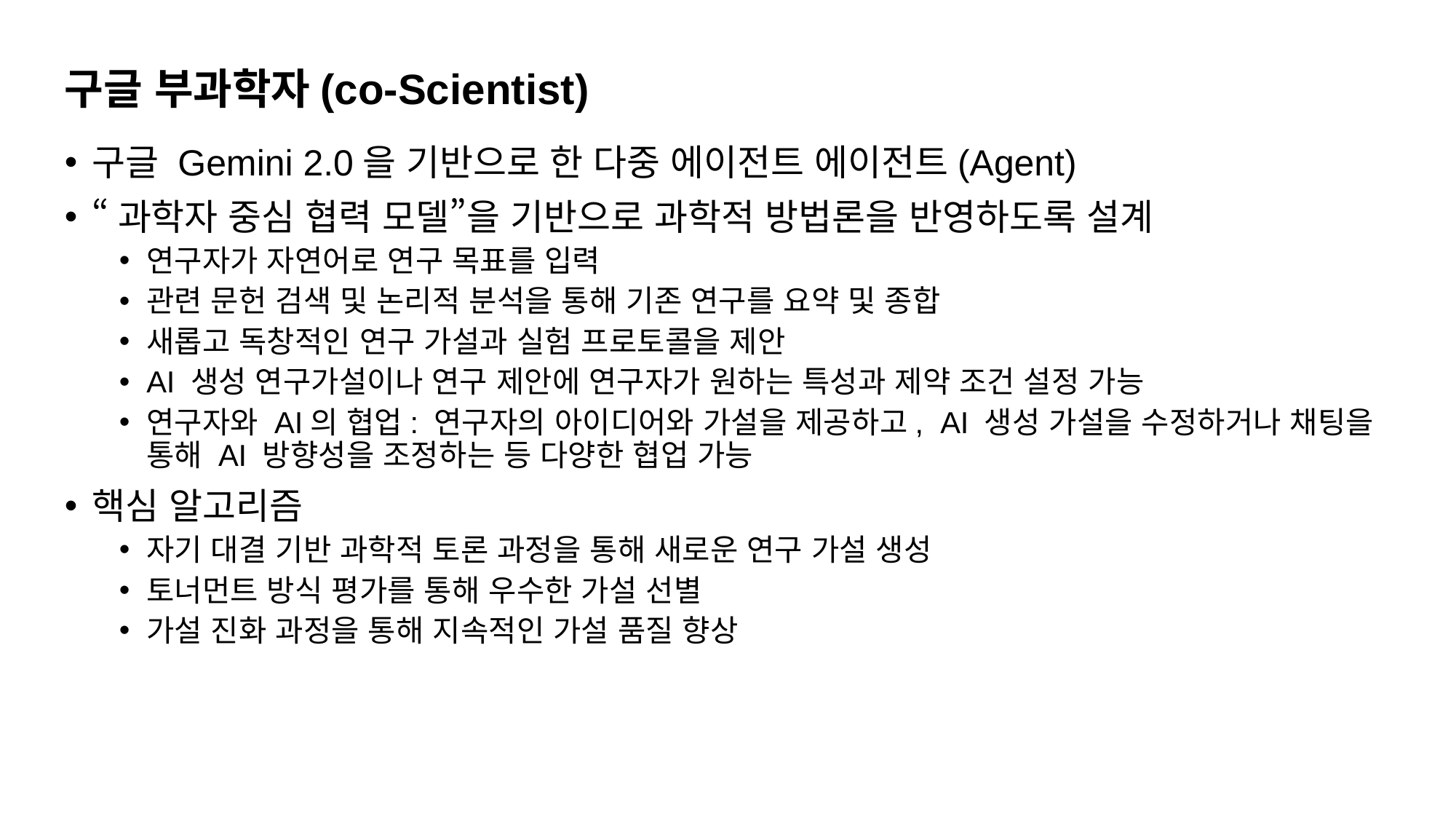

구글 부과학자(co-Scientist)
구글 Gemini 2.0을 기반으로 한 다중 에이전트 에이전트(Agent)
“과학자 중심 협력 모델”을 기반으로 과학적 방법론을 반영하도록 설계
연구자가 자연어로 연구 목표를 입력
관련 문헌 검색 및 논리적 분석을 통해 기존 연구를 요약 및 종합
새롭고 독창적인 연구 가설과 실험 프로토콜을 제안
AI 생성 연구가설이나 연구 제안에 연구자가 원하는 특성과 제약 조건 설정 가능
연구자와 AI의 협업: 연구자의 아이디어와 가설을 제공하고,  AI 생성 가설을 수정하거나 채팅을 통해 AI 방향성을 조정하는 등 다양한 협업 가능
핵심 알고리즘
자기 대결 기반 과학적 토론 과정을 통해 새로운 연구 가설 생성
토너먼트 방식 평가를 통해 우수한 가설 선별
가설 진화 과정을 통해 지속적인 가설 품질 향상